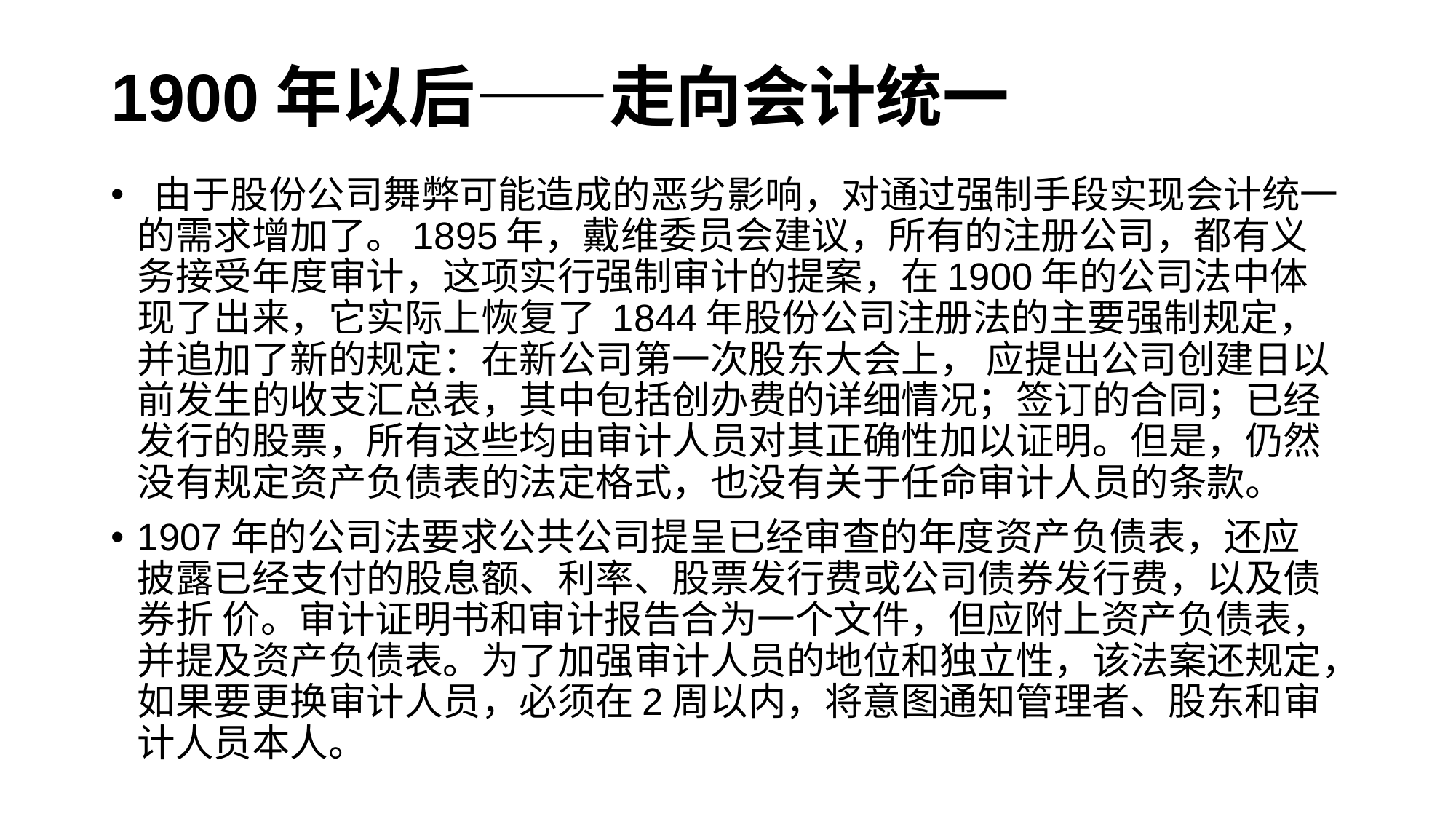

# 1900年以后——走向会计统一
 由于股份公司舞弊可能造成的恶劣影响，对通过强制手段实现会计统一的需求增加了。1895年，戴维委员会建议，所有的注册公司，都有义务接受年度审计，这项实行强制审计的提案，在1900年的公司法中体现了出来，它实际上恢复了 1844年股份公司注册法的主要强制规定，并追加了新的规定：在新公司第一次股东大会上， 应提出公司创建日以前发生的收支汇总表，其中包括创办费的详细情况；签订的合同；已经发行的股票，所有这些均由审计人员对其正确性加以证明。但是，仍然没有规定资产负债表的法定格式，也没有关于任命审计人员的条款。
1907年的公司法要求公共公司提呈已经审查的年度资产负债表，还应 披露已经支付的股息额、利率、股票发行费或公司债券发行费，以及债券折 价。审计证明书和审计报告合为一个文件，但应附上资产负债表，并提及资产负债表。为了加强审计人员的地位和独立性，该法案还规定，如果要更换审计人员，必须在2周以内，将意图通知管理者、股东和审计人员本人。